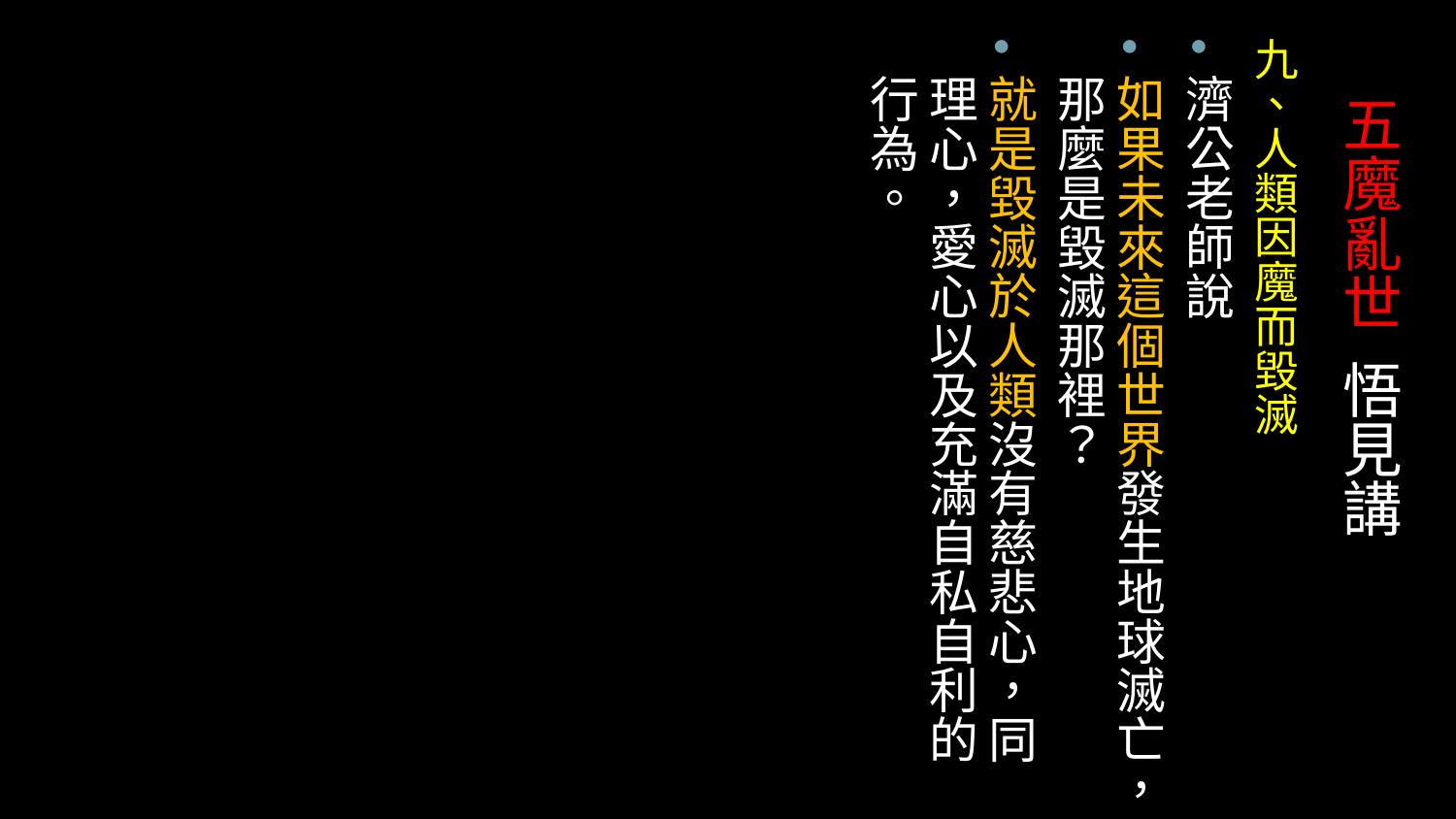

九、人類因魔而毀滅
濟公老師說
如果未來這個世界發生地球滅亡，那麼是毀滅那裡？
就是毀滅於人類沒有慈悲心，同理心，愛心以及充滿自私自利的行為。

# 五魔亂世  悟見講